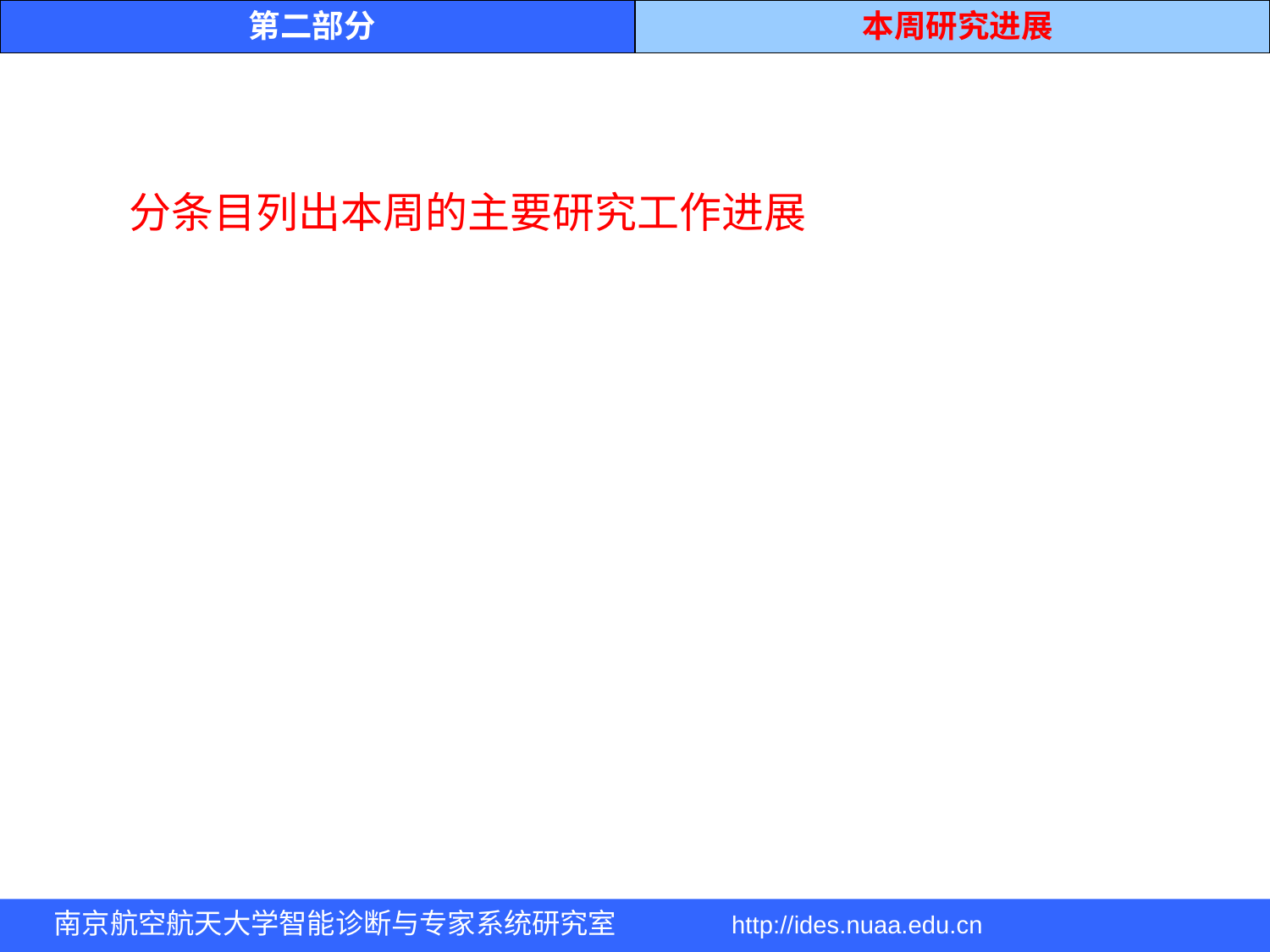

第二部分
本周研究进展
分条目列出本周的主要研究工作进展
人为因素
南京航空航天大学智能诊断与专家系统研究室                 http://ides.nuaa.edu.cn